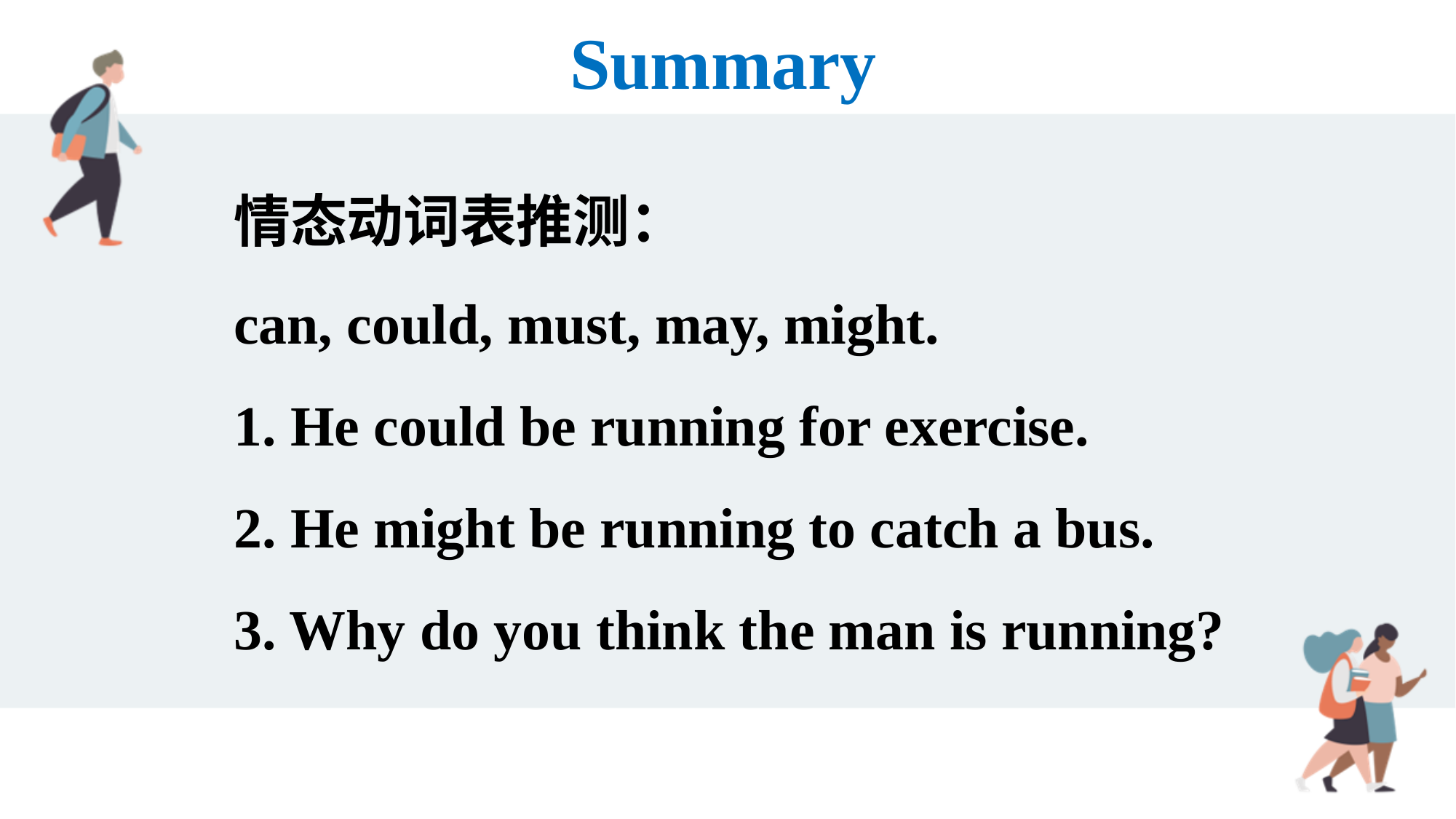

Summary
情态动词表推测：
can, could, must, may, might.
1. He could be running for exercise.
2. He might be running to catch a bus.
3. Why do you think the man is running?